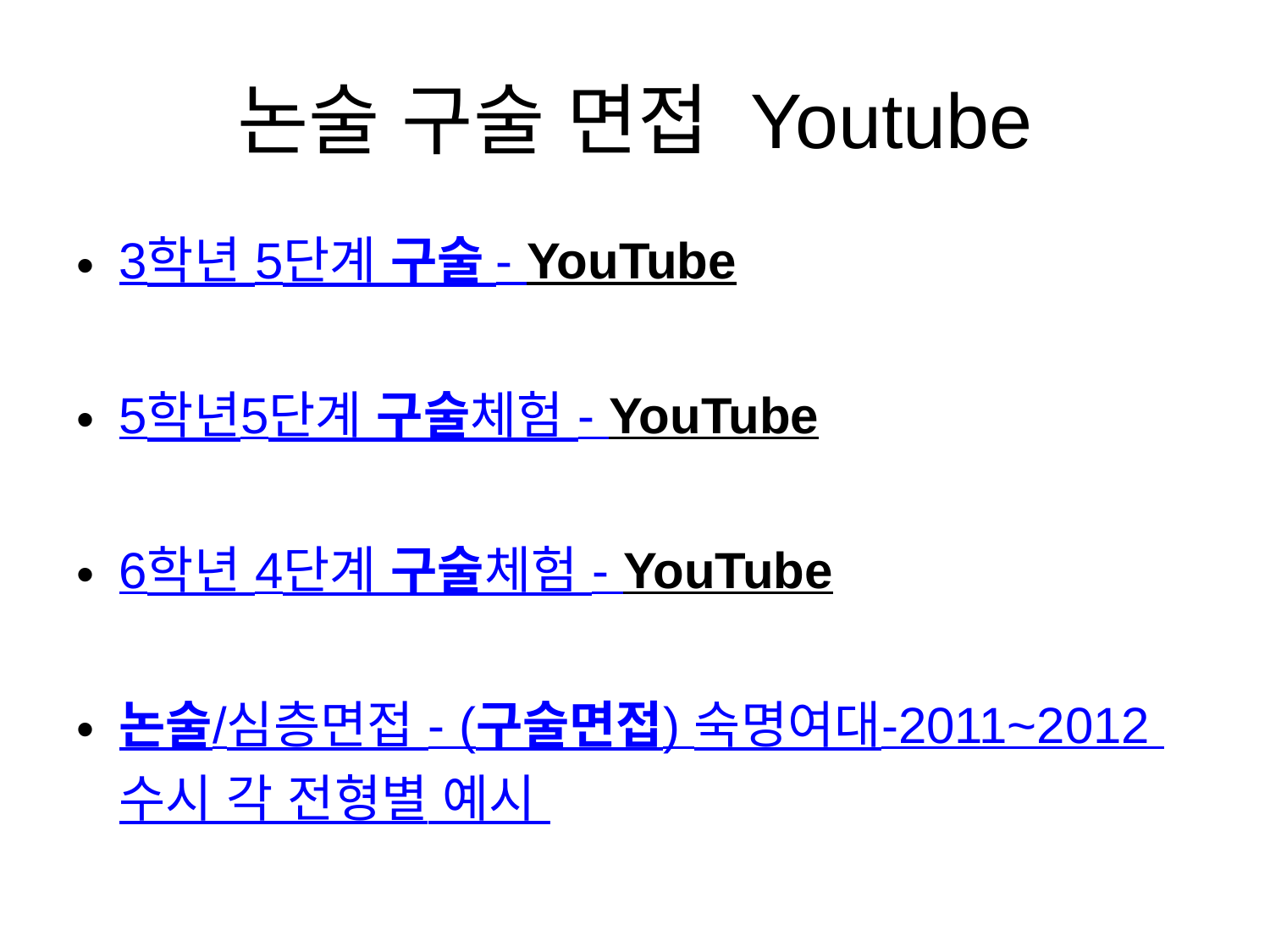

# 논술 구술 면접 Youtube
3학년 5단계 구술 - YouTube

5학년5단계 구술체험 - YouTube

6학년 4단계 구술체험 - YouTube

논술/심층면접 - (구술면접) 숙명여대-2011~2012 수시 각 전형별 예시